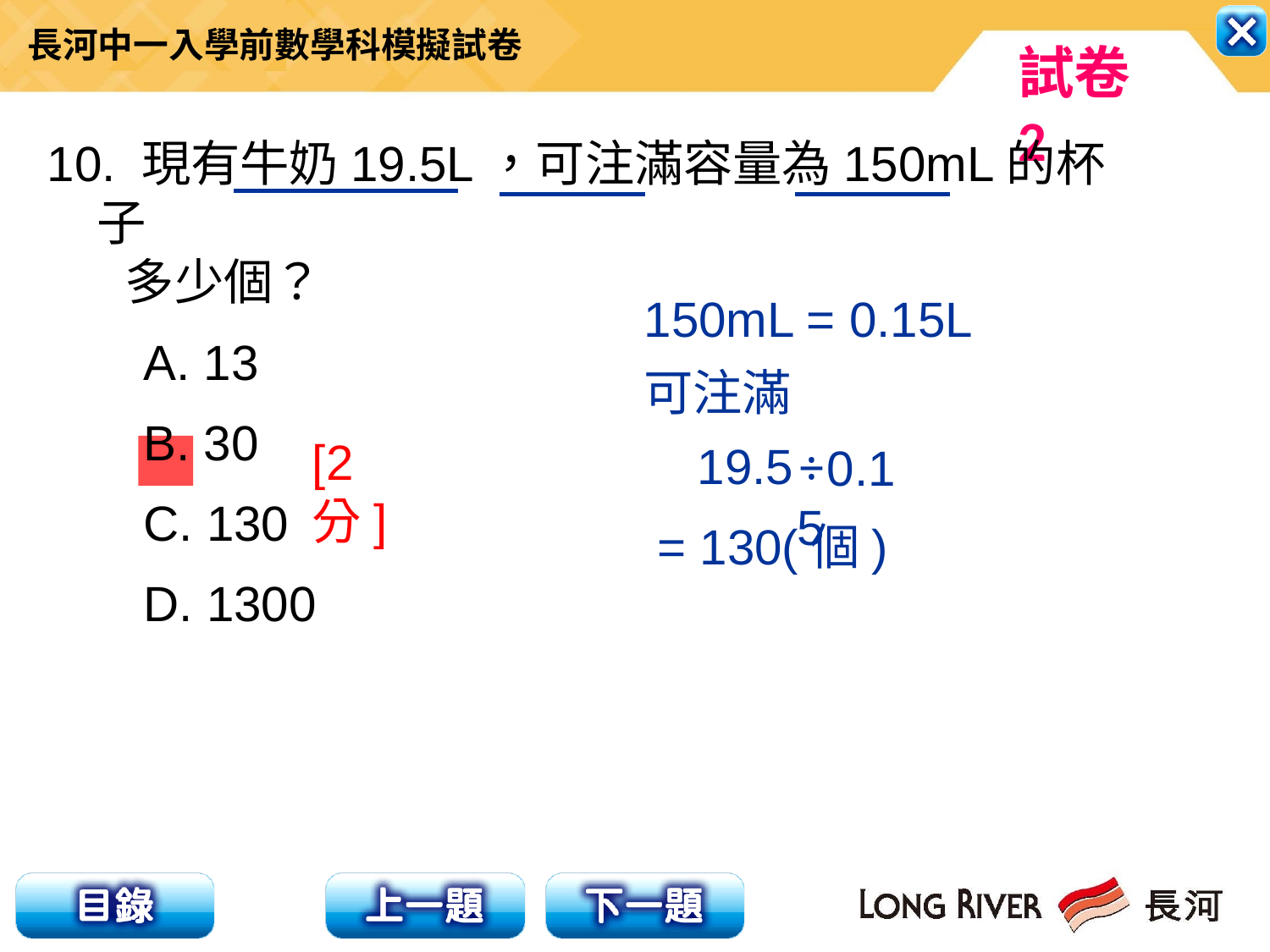

10. 現有牛奶19.5L，可注滿容量為150mL的杯子
      多少個？
       A. 13
       B. 30
       C. 130
       D. 1300
150mL = 0.15L
可注滿
[2分]
19.5
÷0.15

= 130(個)